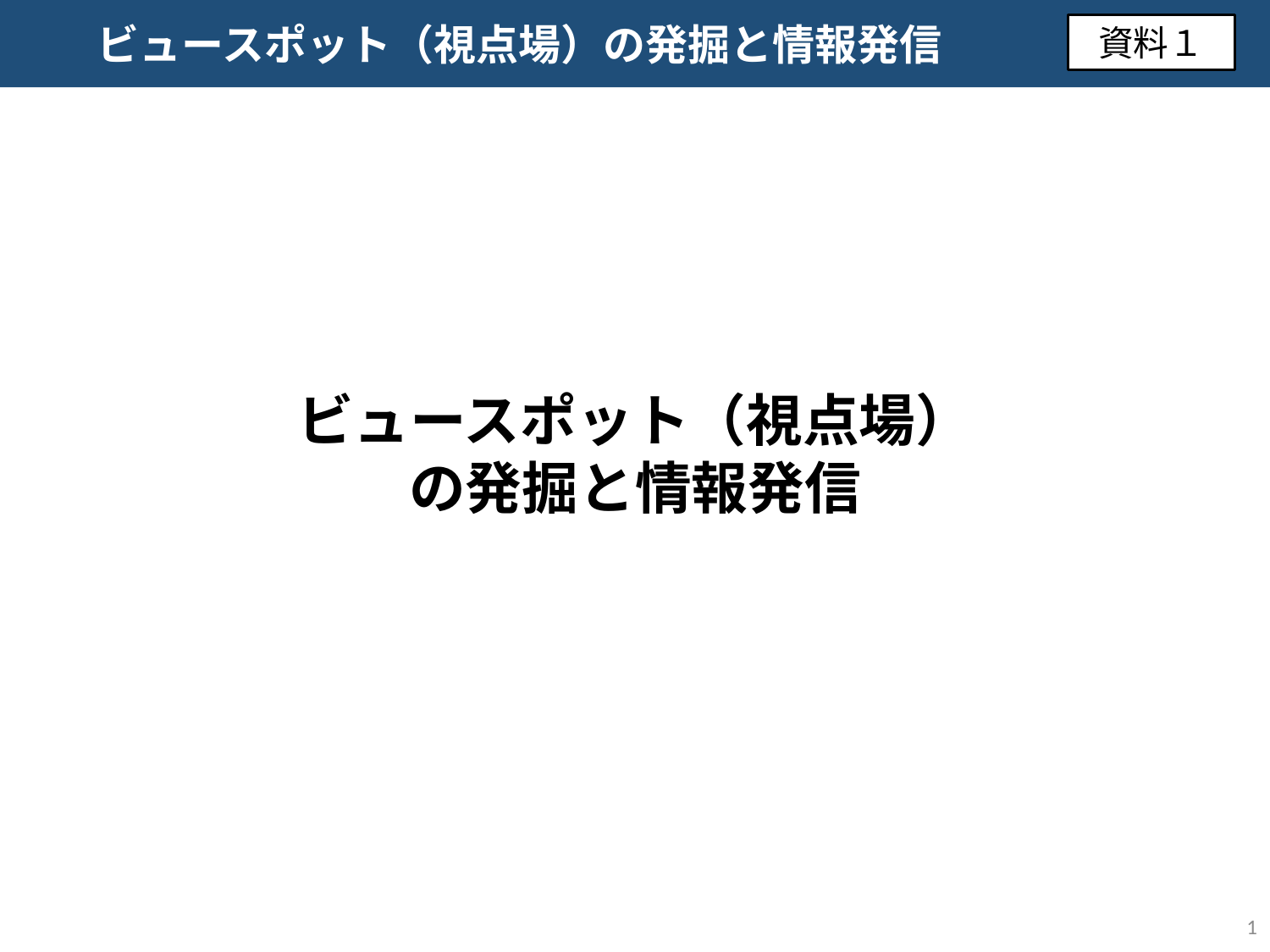

ビュースポット（視点場）の発掘と情報発信
資料１
ビュースポット（視点場）
の発掘と情報発信
1